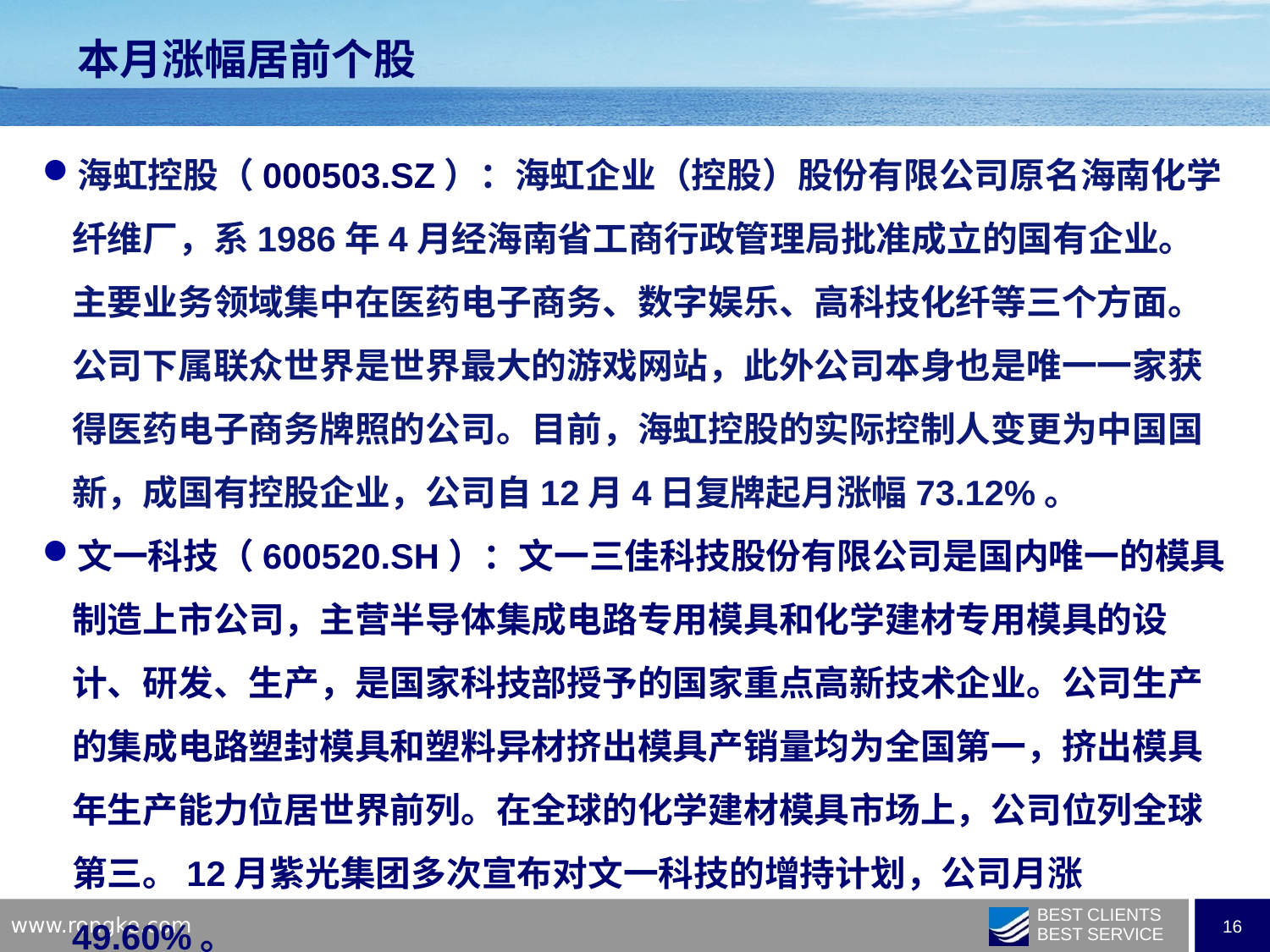

本月涨幅居前个股
海虹控股（000503.SZ）：海虹企业（控股）股份有限公司原名海南化学纤维厂，系1986年4月经海南省工商行政管理局批准成立的国有企业。主要业务领域集中在医药电子商务、数字娱乐、高科技化纤等三个方面。公司下属联众世界是世界最大的游戏网站，此外公司本身也是唯一一家获得医药电子商务牌照的公司。目前，海虹控股的实际控制人变更为中国国新，成国有控股企业，公司自12月4日复牌起月涨幅73.12%。
文一科技（600520.SH）：文一三佳科技股份有限公司是国内唯一的模具制造上市公司，主营半导体集成电路专用模具和化学建材专用模具的设计、研发、生产，是国家科技部授予的国家重点高新技术企业。公司生产的集成电路塑封模具和塑料异材挤出模具产销量均为全国第一，挤出模具年生产能力位居世界前列。在全球的化学建材模具市场上，公司位列全球第三。12月紫光集团多次宣布对文一科技的增持计划，公司月涨49.60%。